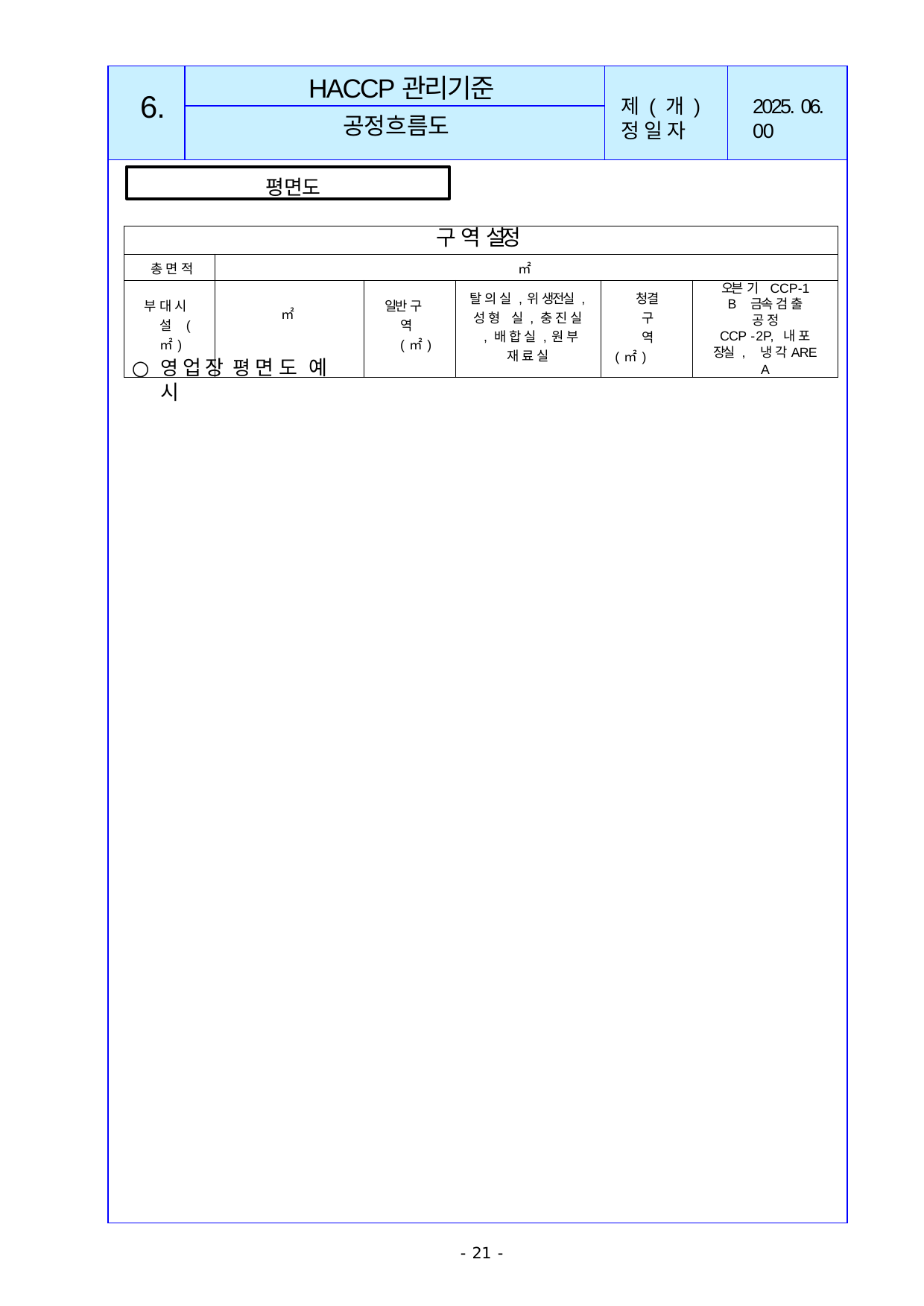

|  |  |  |  |
| --- | --- | --- | --- |
|  |  |  |  |
|  |  |  |  |
HACCP관리기준
6.
제 ( 개 ) 정 일 자
2025. 06. 00
공정흐름도
평면도
| 구 역 설정 |  |  |  |  |  |
| --- | --- | --- | --- | --- | --- |
| 총 면 적 | ㎡ |  |  |  |  |
| 부 대 시 설 ( ㎡ ) | ㎡ | 일반 구 역 ( ㎡ ) | 탈 의 실 , 위 생전실 , 성 형 실 , 충 진 실 , 배 합 실 , 원 부 재 료 실 | 청결 구 역 ( ㎡ ) | 오븐 기 CCP-1 B 금속 검 출 공 정 CCP -2P, 내 포 장실 , 냉 각ARE A |
영 업 장 평 면 도 예 시
- 21 -